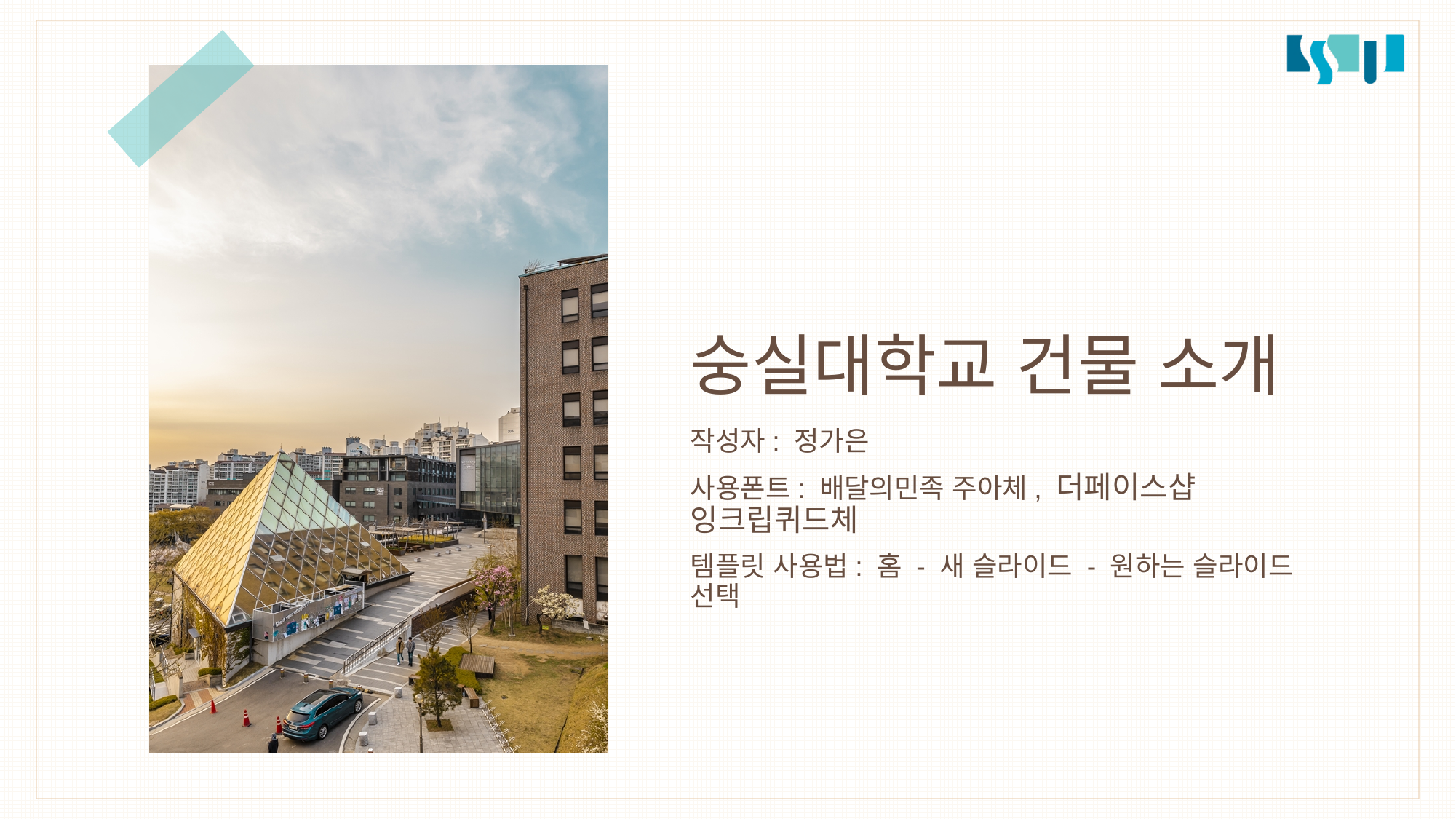

# 숭실대학교 건물 소개
작성자: 정가은
사용폰트: 배달의민족 주아체, 더페이스샵 잉크립퀴드체
템플릿 사용법: 홈 - 새 슬라이드 - 원하는 슬라이드 선택